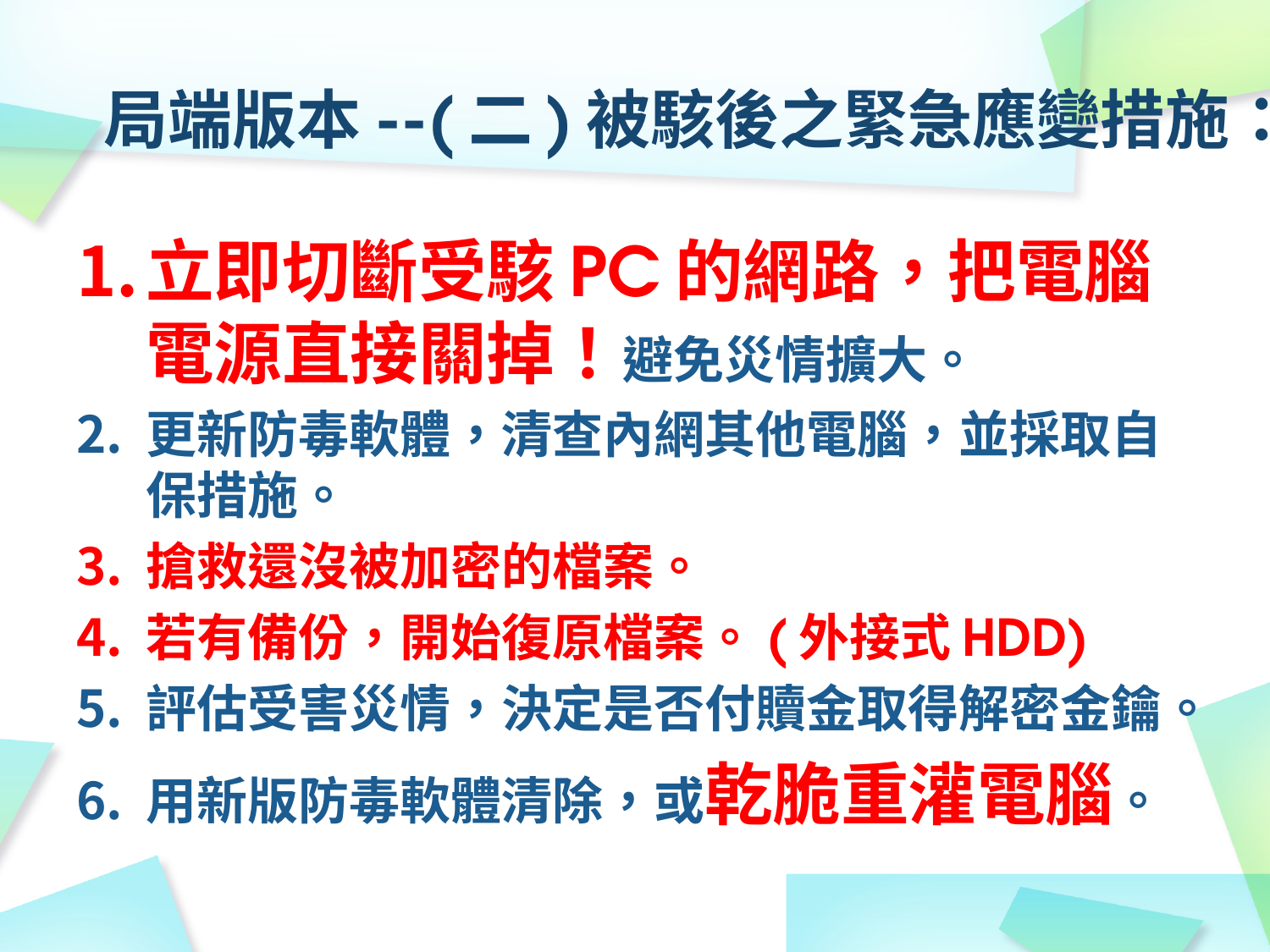

# 局端版本--(二)被駭後之緊急應變措施：
立即切斷受駭PC的網路，把電腦電源直接關掉！避免災情擴大。
更新防毒軟體，清查內網其他電腦，並採取自保措施。
搶救還沒被加密的檔案。
若有備份，開始復原檔案。(外接式HDD)
評估受害災情，決定是否付贖金取得解密金鑰。
用新版防毒軟體清除，或乾脆重灌電腦。